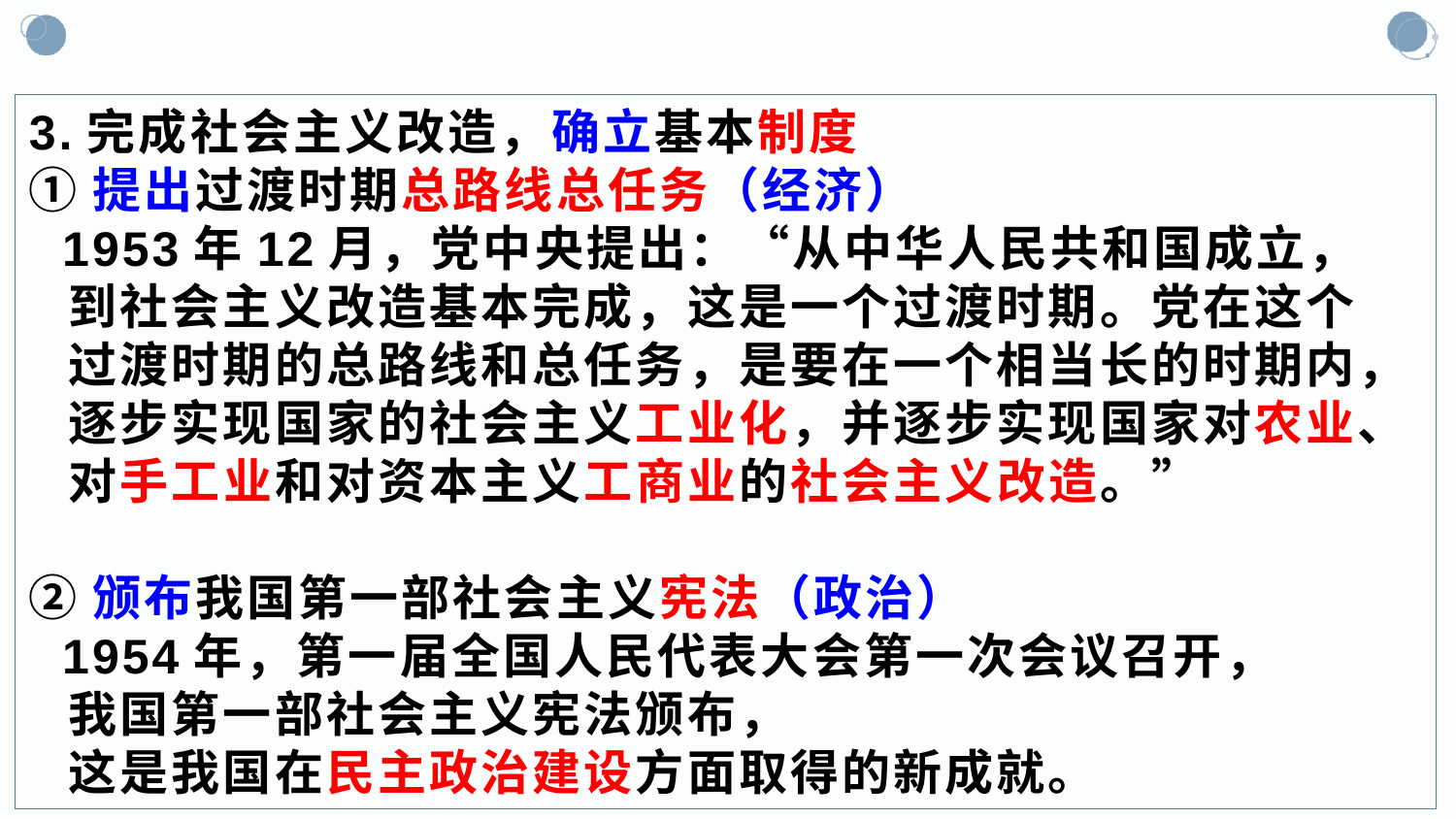

3.完成社会主义改造，确立基本制度
①提出过渡时期总路线总任务（经济）
  1953年12月，党中央提出：“从中华人民共和国成立，
  到社会主义改造基本完成，这是一个过渡时期。党在这个
  过渡时期的总路线和总任务，是要在一个相当长的时期内，
  逐步实现国家的社会主义工业化，并逐步实现国家对农业、
  对手工业和对资本主义工商业的社会主义改造。”

②颁布我国第一部社会主义宪法（政治）
  1954年，第一届全国人民代表大会第一次会议召开，
  我国第一部社会主义宪法颁布，
  这是我国在民主政治建设方面取得的新成就。